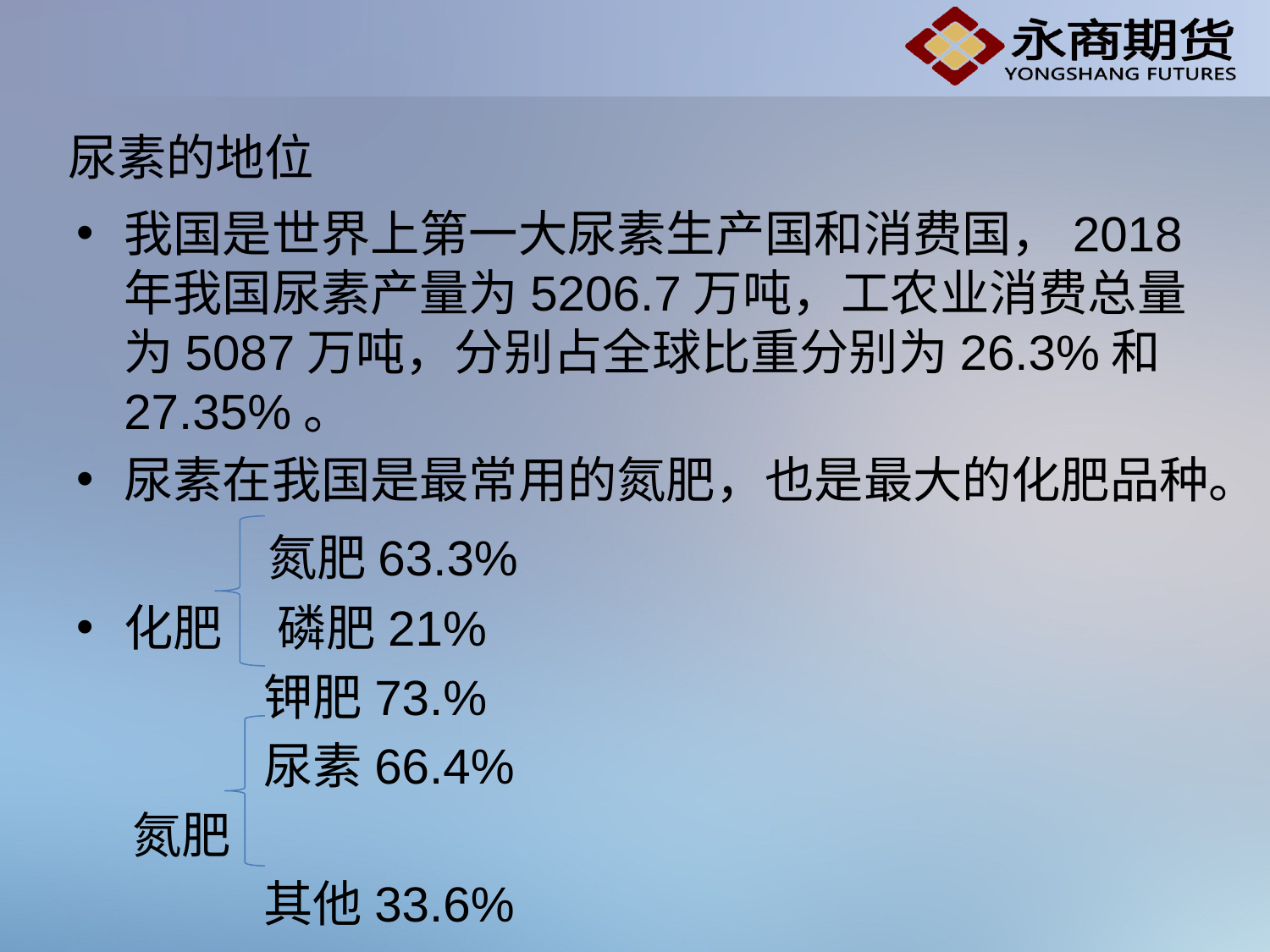

# 尿素的地位
我国是世界上第一大尿素生产国和消费国，2018年我国尿素产量为5206.7万吨，工农业消费总量为5087万吨，分别占全球比重分别为26.3%和27.35%。
尿素在我国是最常用的氮肥，也是最大的化肥品种。
              氮肥63.3%
化肥     磷肥21%
                钾肥73.%
                尿素66.4%
    氮肥
                其他33.6%